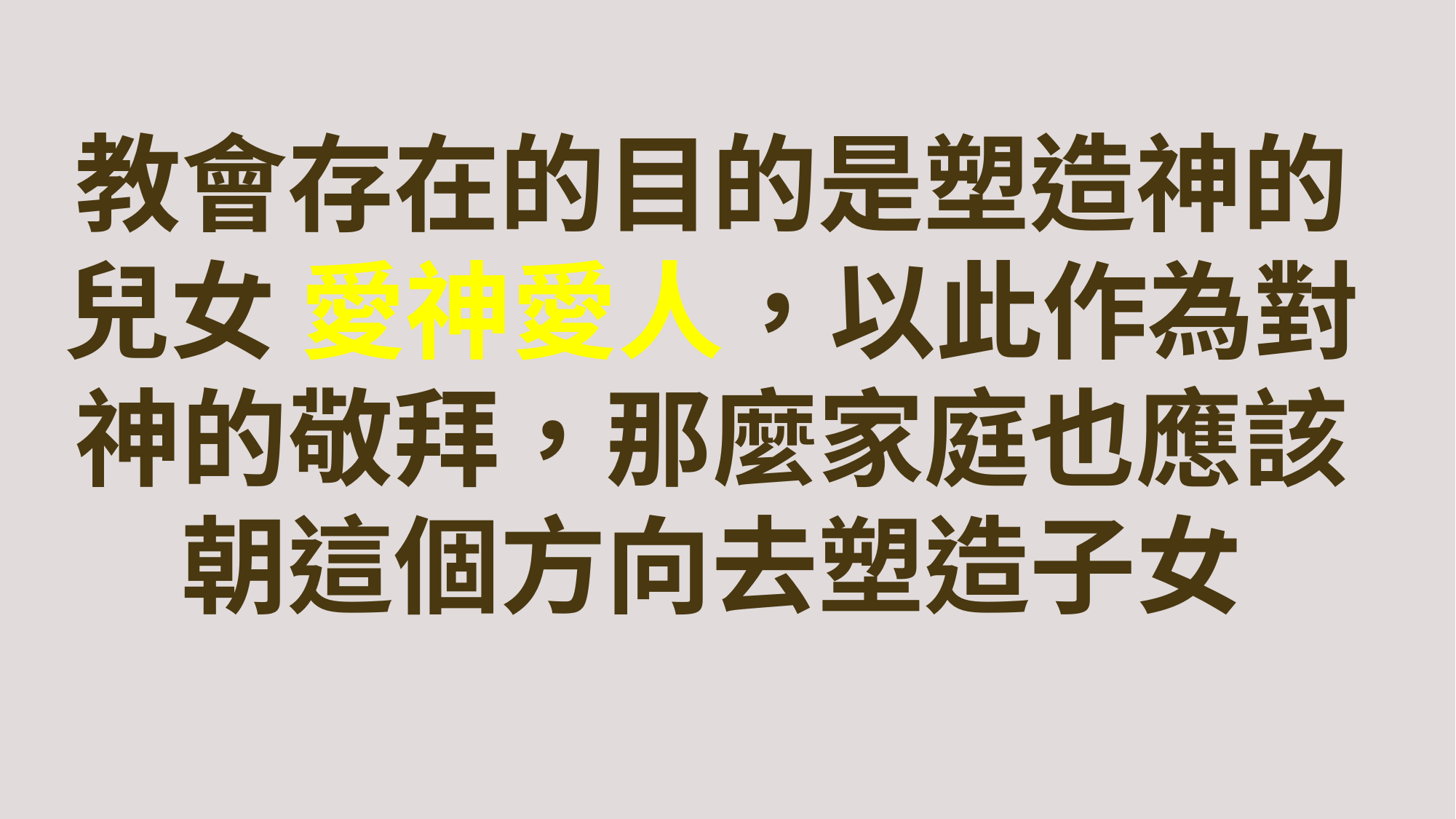

教會存在的目的是塑造神的兒女 愛神愛人，以此作為對神的敬拜，那麼家庭也應該朝這個方向去塑造子女